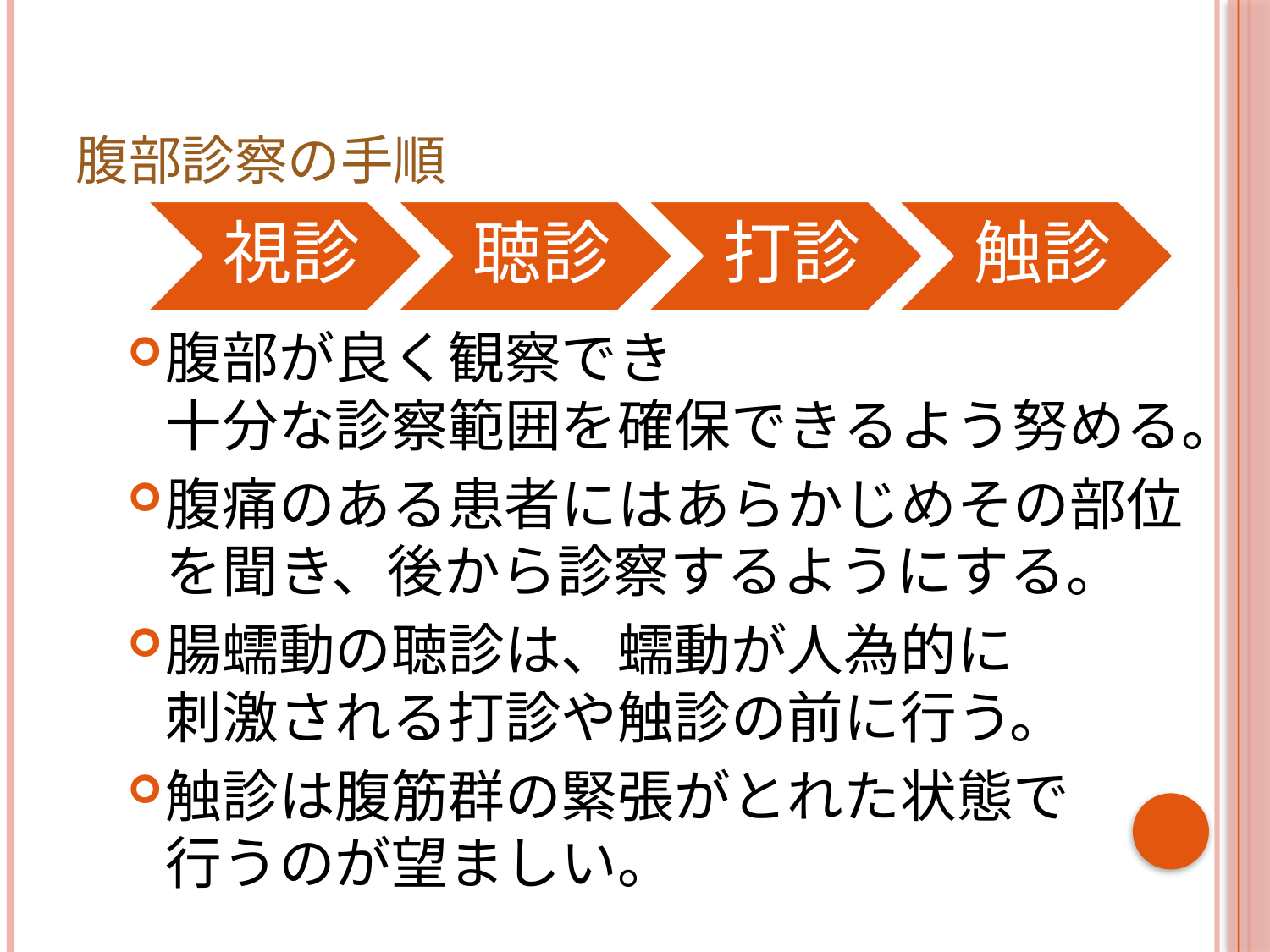

# 腹部診察の手順
視診
聴診
打診
触診
腹部が良く観察でき                                        十分な診察範囲を確保できるよう努める。
腹痛のある患者にはあらかじめその部位を聞き、後から診察するようにする。
腸蠕動の聴診は、蠕動が人為的に	          刺激される打診や触診の前に行う。
触診は腹筋群の緊張がとれた状態で         行うのが望ましい。